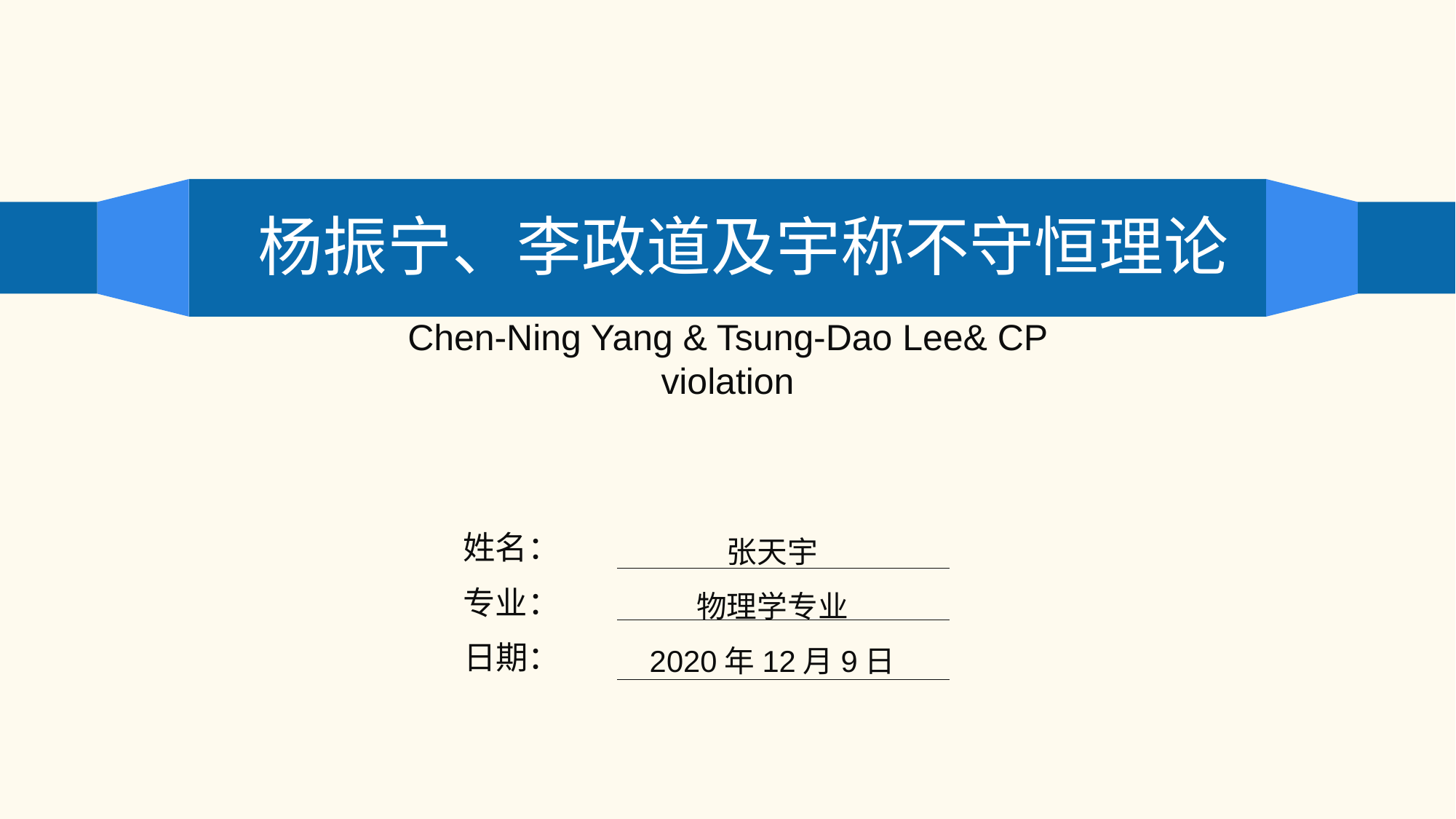

杨振宁、李政道及宇称不守恒理论
Chen-Ning Yang & Tsung-Dao Lee& CP violation
张天宇
物理学专业
2020年12月9日
姓名：
专业：
日期：